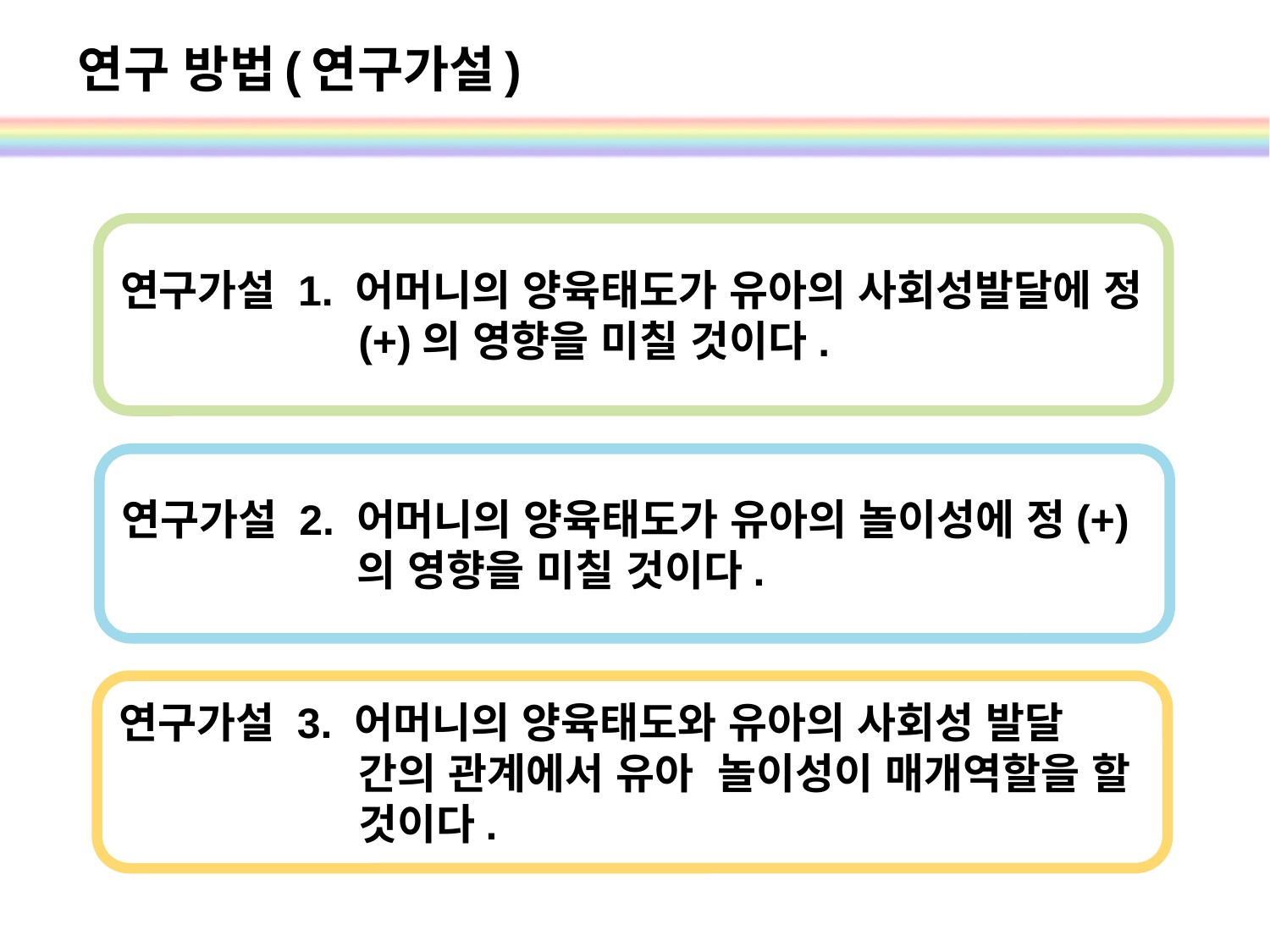

# 연구 방법(연구가설)
연구가설 1. 어머니의 양육태도가 유아의 사회성발달에 정(+)의 영향을 미칠 것이다.
연구가설 2. 어머니의 양육태도가 유아의 놀이성에 정(+)의 영향을 미칠 것이다.
연구가설 3. 어머니의 양육태도와 유아의 사회성 발달 간의 관계에서 유아  놀이성이 매개역할을 할 것이다.